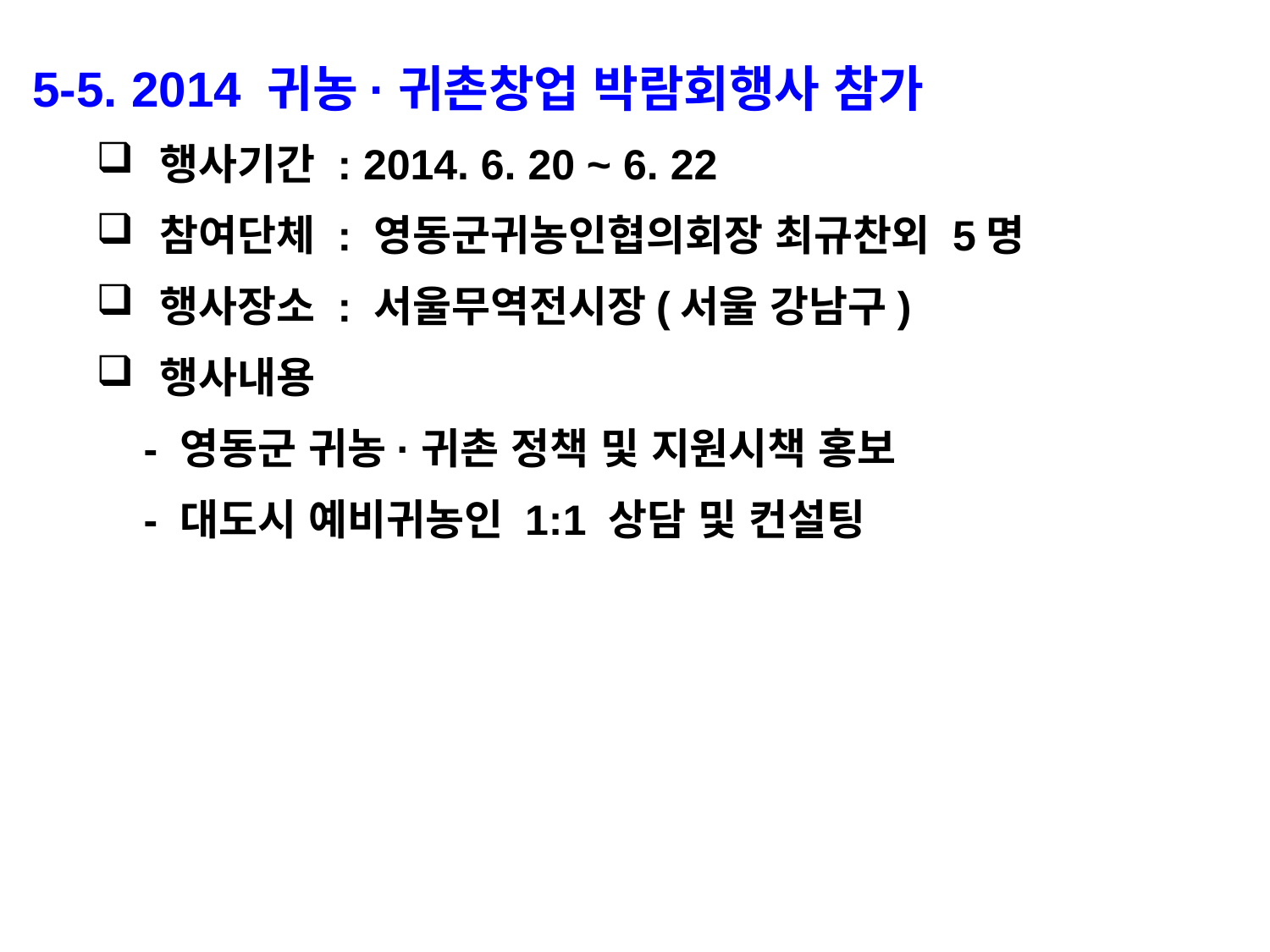

5-5. 2014 귀농·귀촌창업 박람회행사 참가
행사기간 : 2014. 6. 20 ~ 6. 22
참여단체 : 영동군귀농인협의회장 최규찬외 5명
행사장소 : 서울무역전시장(서울 강남구)
행사내용
    - 영동군 귀농·귀촌 정책 및 지원시책 홍보
    - 대도시 예비귀농인 1:1 상담 및 컨설팅